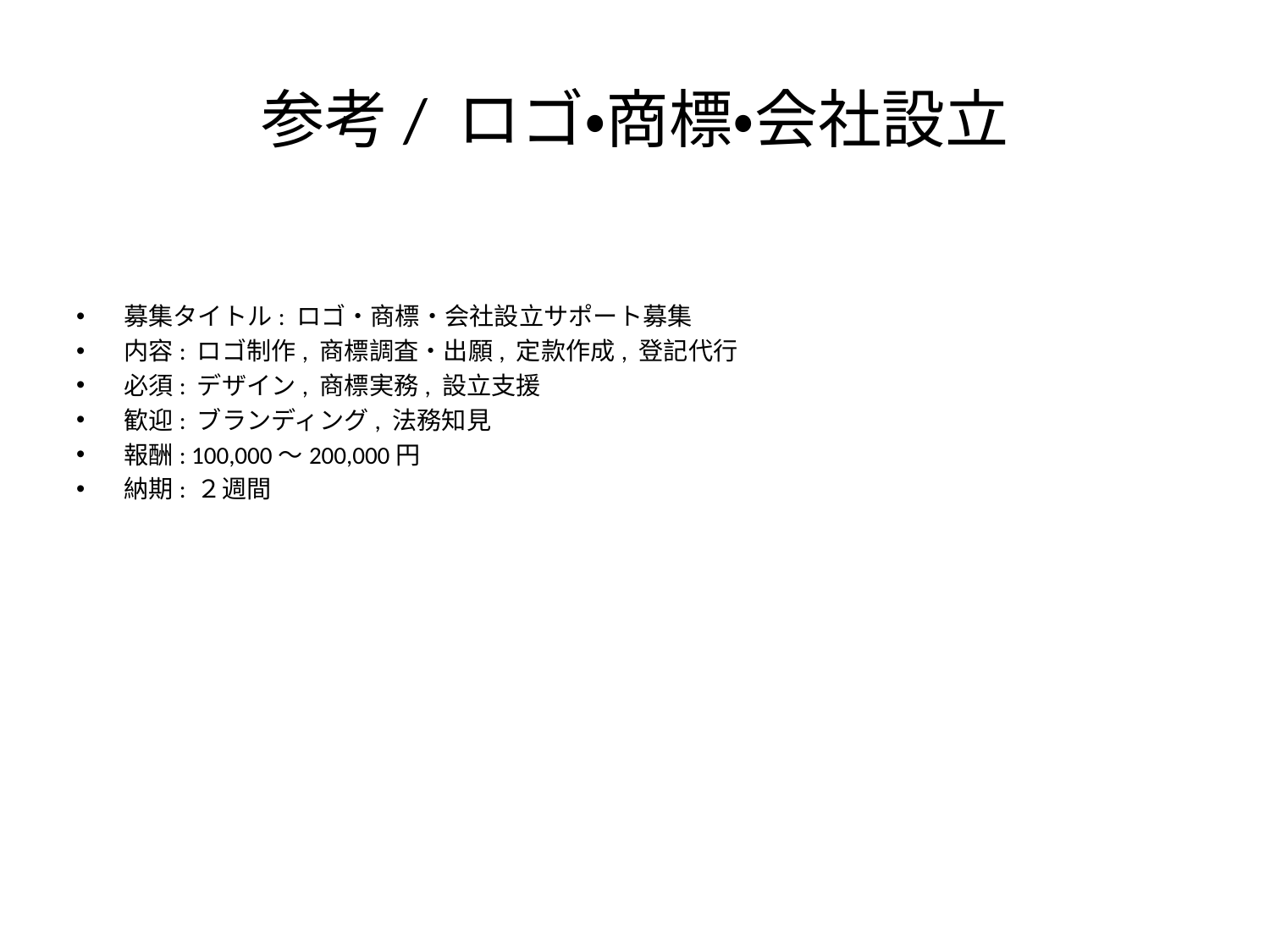

# 参考/ ロゴ・商標・会社設立

募集タイトル: ロゴ・商標・会社設立サポート募集
内容: ロゴ制作, 商標調査・出願, 定款作成, 登記代行
必須: デザイン, 商標実務, 設立支援
歓迎: ブランディング, 法務知見
報酬: 100,000～200,000円
納期: ２週間